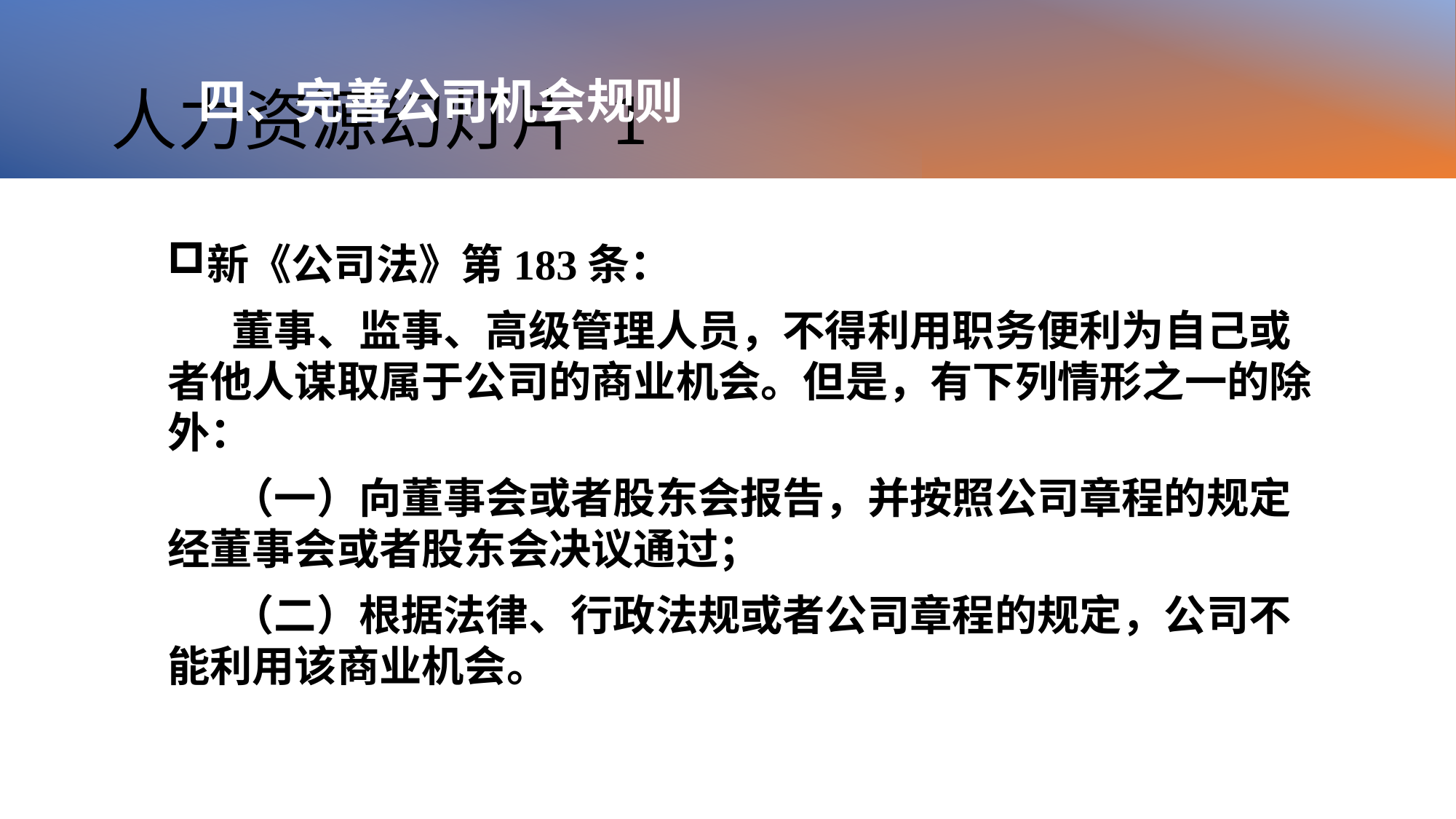

# 人力资源幻灯片 1
四、完善公司机会规则
新《公司法》第183条：
董事、监事、高级管理人员，不得利用职务便利为自己或者他人谋取属于公司的商业机会。但是，有下列情形之一的除外：
（一）向董事会或者股东会报告，并按照公司章程的规定经董事会或者股东会决议通过；
（二）根据法律、行政法规或者公司章程的规定，公司不能利用该商业机会。